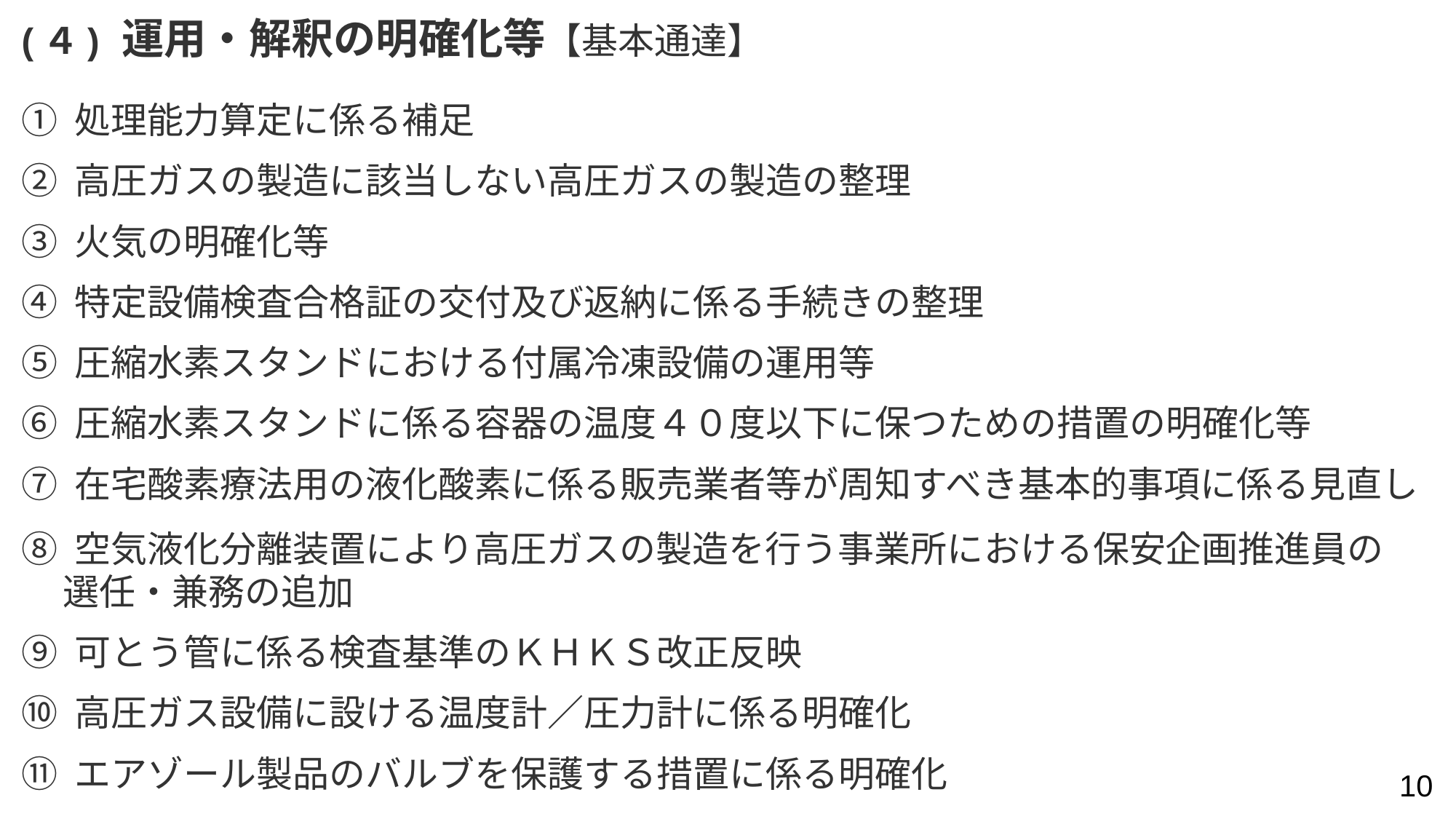

(４) 運用・解釈の明確化等【基本通達】
① 処理能力算定に係る補足
② 高圧ガスの製造に該当しない高圧ガスの製造の整理
③ 火気の明確化等
④ 特定設備検査合格証の交付及び返納に係る手続きの整理
⑤ 圧縮水素スタンドにおける付属冷凍設備の運用等
⑥ 圧縮水素スタンドに係る容器の温度４０度以下に保つための措置の明確化等
⑦ 在宅酸素療法用の液化酸素に係る販売業者等が周知すべき基本的事項に係る見直し
⑧ 空気液化分離装置により高圧ガスの製造を行う事業所における保安企画推進員の
    選任・兼務の追加
⑨ 可とう管に係る検査基準のＫＨＫＳ改正反映
⑩ 高圧ガス設備に設ける温度計／圧力計に係る明確化
⑪ エアゾール製品のバルブを保護する措置に係る明確化
 10